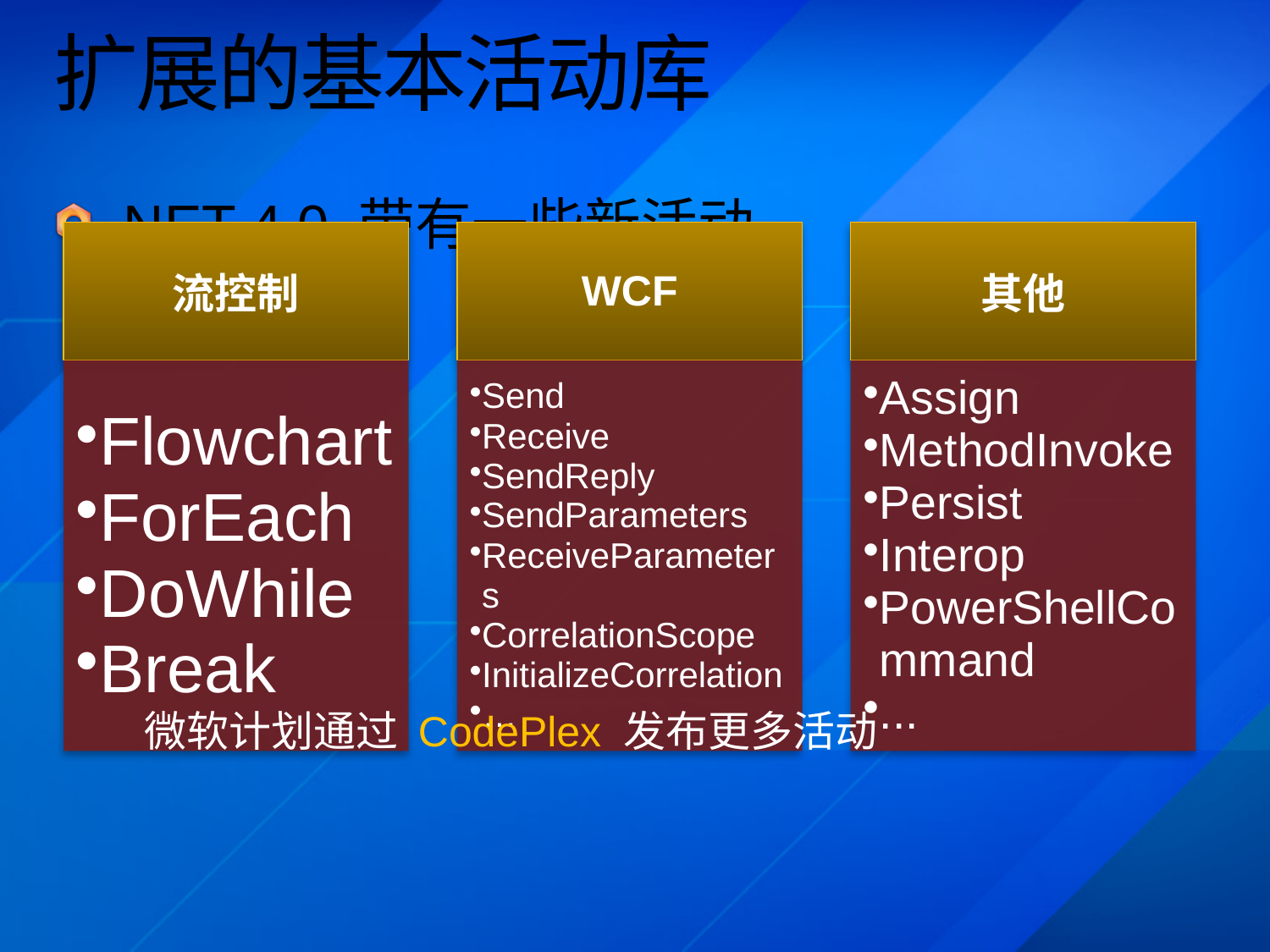

# 扩展的基本活动库
.NET 4.0 带有一些新活动
流控制
Flowchart
DoWhile
Break
ForEach
WCF
Send
Receive
SendReply
SendParameters
ReceiveParameters
InitializeCorrelation
其他
Assign
MethodInvoke
Persist
PowerShellCommand
...
Interop
CorrelationScope
…
微软计划通过 CodePlex 发布更多活动